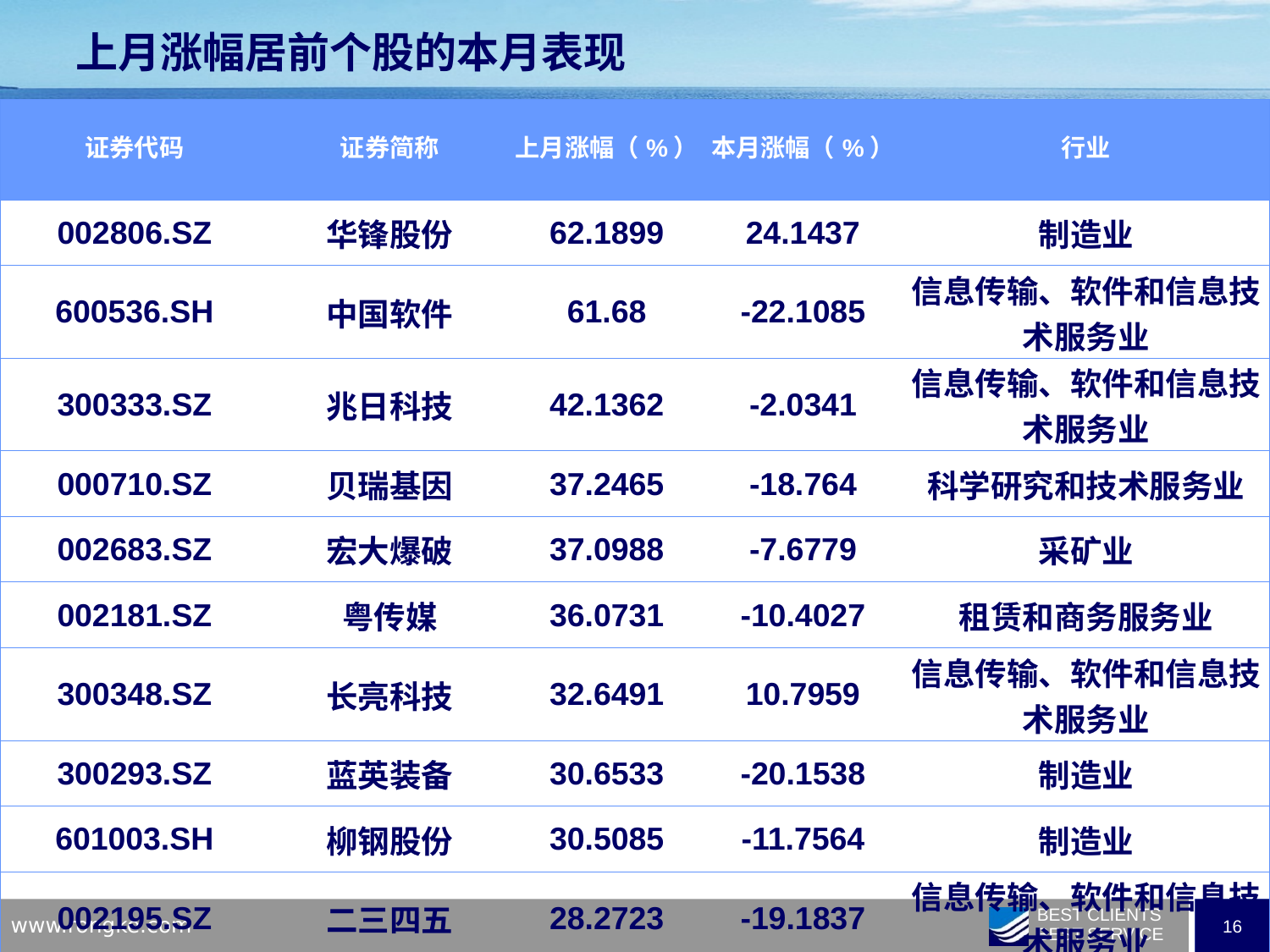

上月涨幅居前个股的本月表现
| 证券代码 | 证券简称 | 上月涨幅（%） | 本月涨幅（%） | 行业 |
| --- | --- | --- | --- | --- |
| 002806.SZ | 华锋股份 | 62.1899 | 24.1437 | 制造业 |
| 600536.SH | 中国软件 | 61.68 | -22.1085 | 信息传输、软件和信息技术服务业 |
| 300333.SZ | 兆日科技 | 42.1362 | -2.0341 | 信息传输、软件和信息技术服务业 |
| 000710.SZ | 贝瑞基因 | 37.2465 | -18.764 | 科学研究和技术服务业 |
| 002683.SZ | 宏大爆破 | 37.0988 | -7.6779 | 采矿业 |
| 002181.SZ | 粤传媒 | 36.0731 | -10.4027 | 租赁和商务服务业 |
| 300348.SZ | 长亮科技 | 32.6491 | 10.7959 | 信息传输、软件和信息技术服务业 |
| 300293.SZ | 蓝英装备 | 30.6533 | -20.1538 | 制造业 |
| 601003.SH | 柳钢股份 | 30.5085 | -11.7564 | 制造业 |
| 002195.SZ | 二三四五 | 28.2723 | -19.1837 | 信息传输、软件和信息技术服务业 |
|  |  |  |  |  |